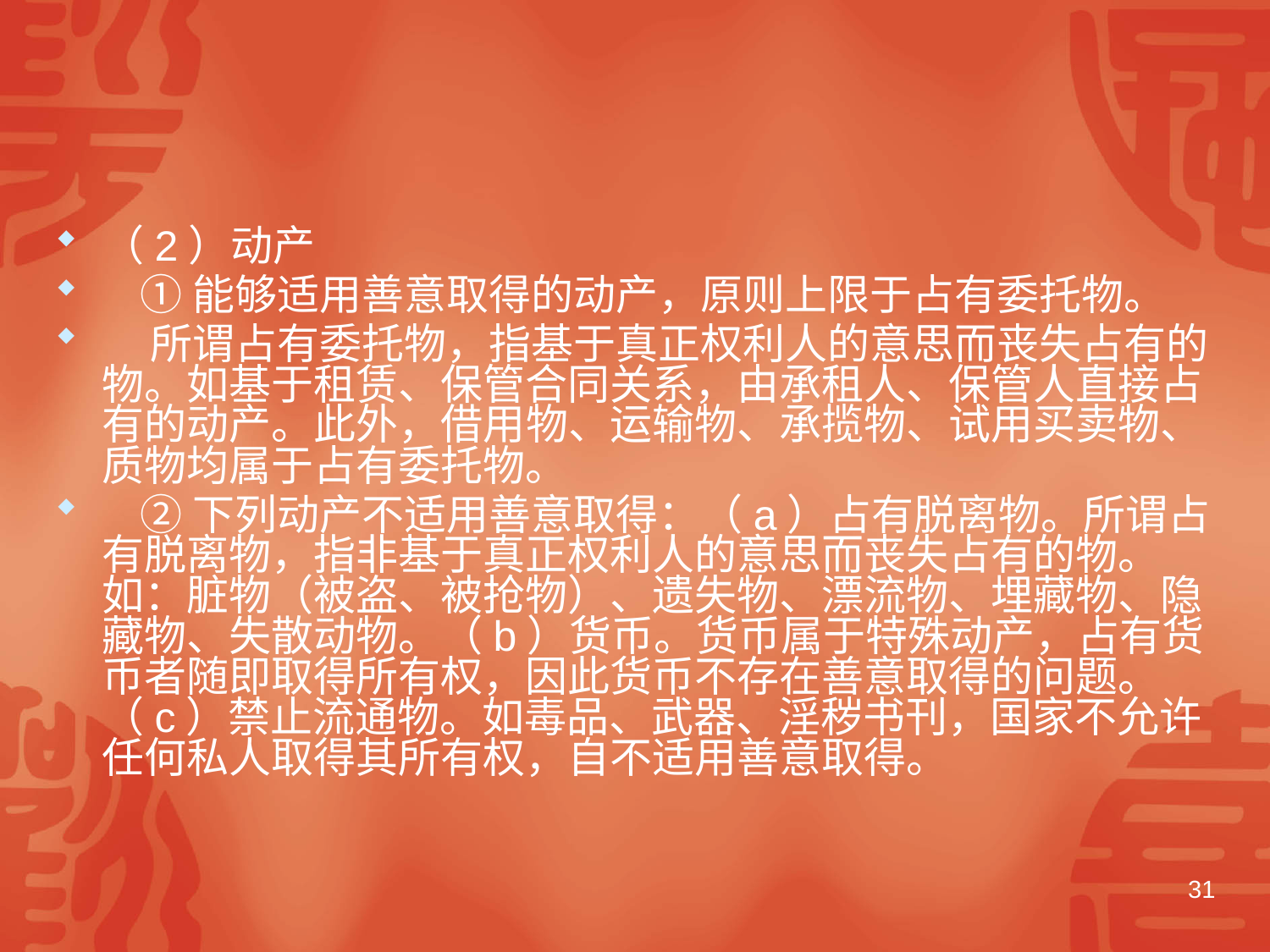

#
（2）动产
    ①能够适用善意取得的动产，原则上限于占有委托物。
    所谓占有委托物，指基于真正权利人的意思而丧失占有的物。如基于租赁、保管合同关系，由承租人、保管人直接占有的动产。此外，借用物、运输物、承揽物、试用买卖物、质物均属于占有委托物。
    ②下列动产不适用善意取得：（a）占有脱离物。所谓占有脱离物，指非基于真正权利人的意思而丧失占有的物。如：脏物（被盗、被抢物）、遗失物、漂流物、埋藏物、隐藏物、失散动物。（b）货币。货币属于特殊动产，占有货币者随即取得所有权，因此货币不存在善意取得的问题。（c）禁止流通物。如毒品、武器、淫秽书刊，国家不允许任何私人取得其所有权，自不适用善意取得。
31